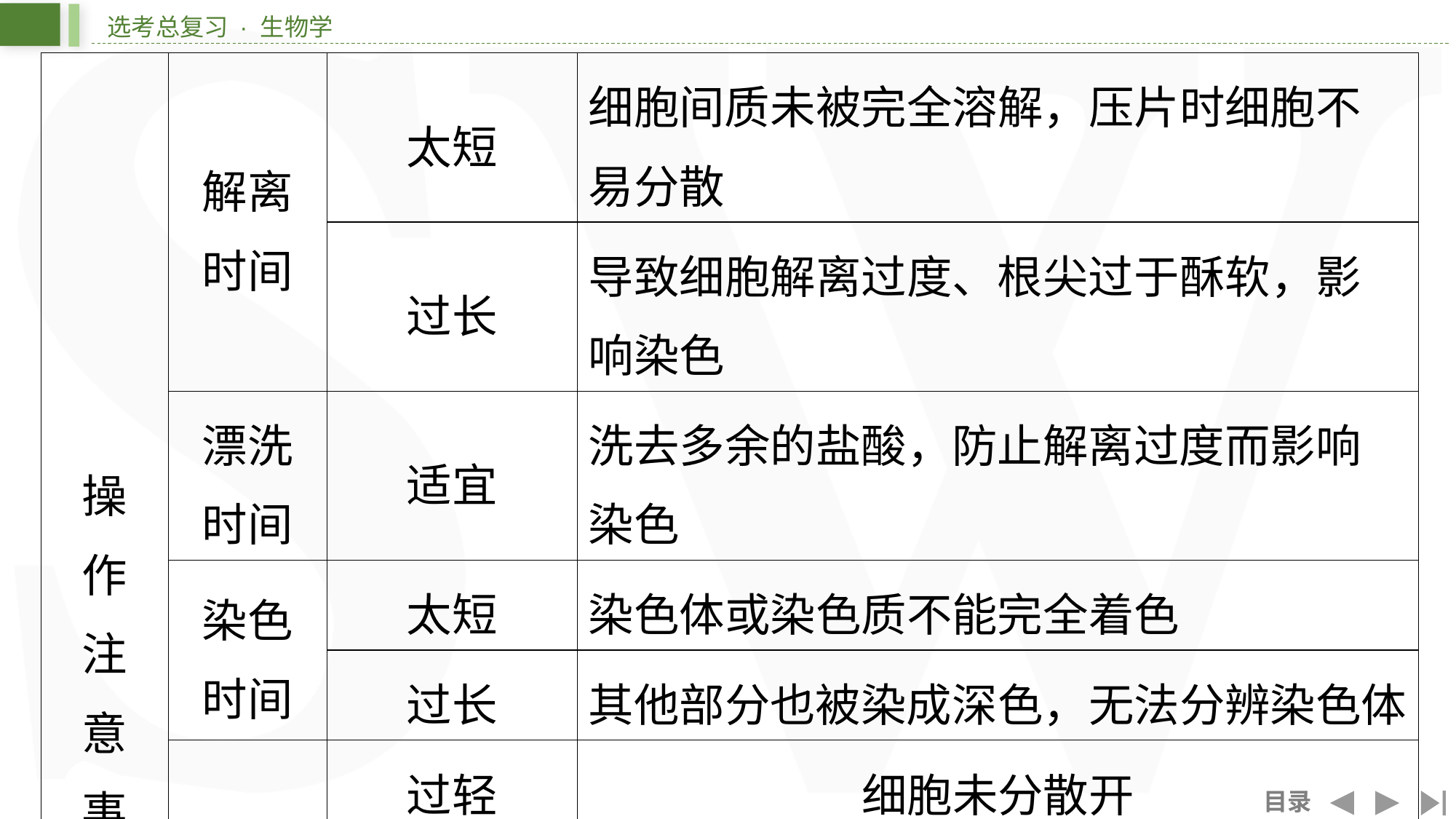

| 操 作 注 意 事 项 | 解离 时间 | 太短 | 细胞间质未被完全溶解，压片时细胞不 易分散 |
| --- | --- | --- | --- |
|  |  | 过长 | 导致细胞解离过度、根尖过于酥软，影 响染色 |
|  | 漂洗 时间 | 适宜 | 洗去多余的盐酸，防止解离过度而影响 染色 |
|  | 染色 时间 | 太短 | 染色体或染色质不能完全着色 |
|  |  | 过长 | 其他部分也被染成深色，无法分辨染色体 |
|  | 压片 力度 | 过轻 | 细胞未分散开 |
|  |  | 过重 | 将组织压烂 |